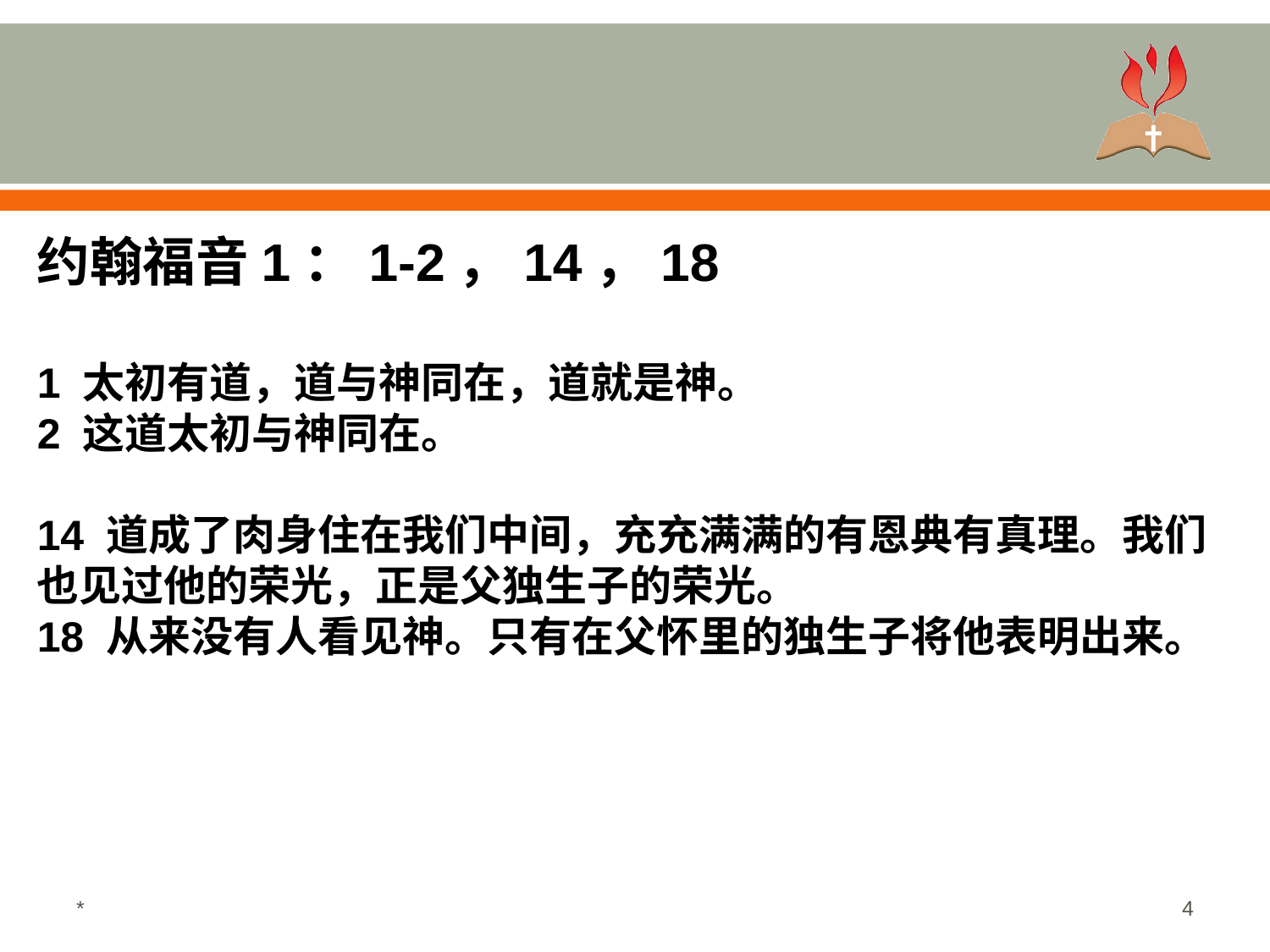

#
约翰福音1：1-2，14，18

1 太初有道，道与神同在，道就是神。
2 这道太初与神同在。

14 道成了肉身住在我们中间，充充满满的有恩典有真理。我们也见过他的荣光，正是父独生子的荣光。
18 从来没有人看见神。只有在父怀里的独生子将他表明出来。

*
4